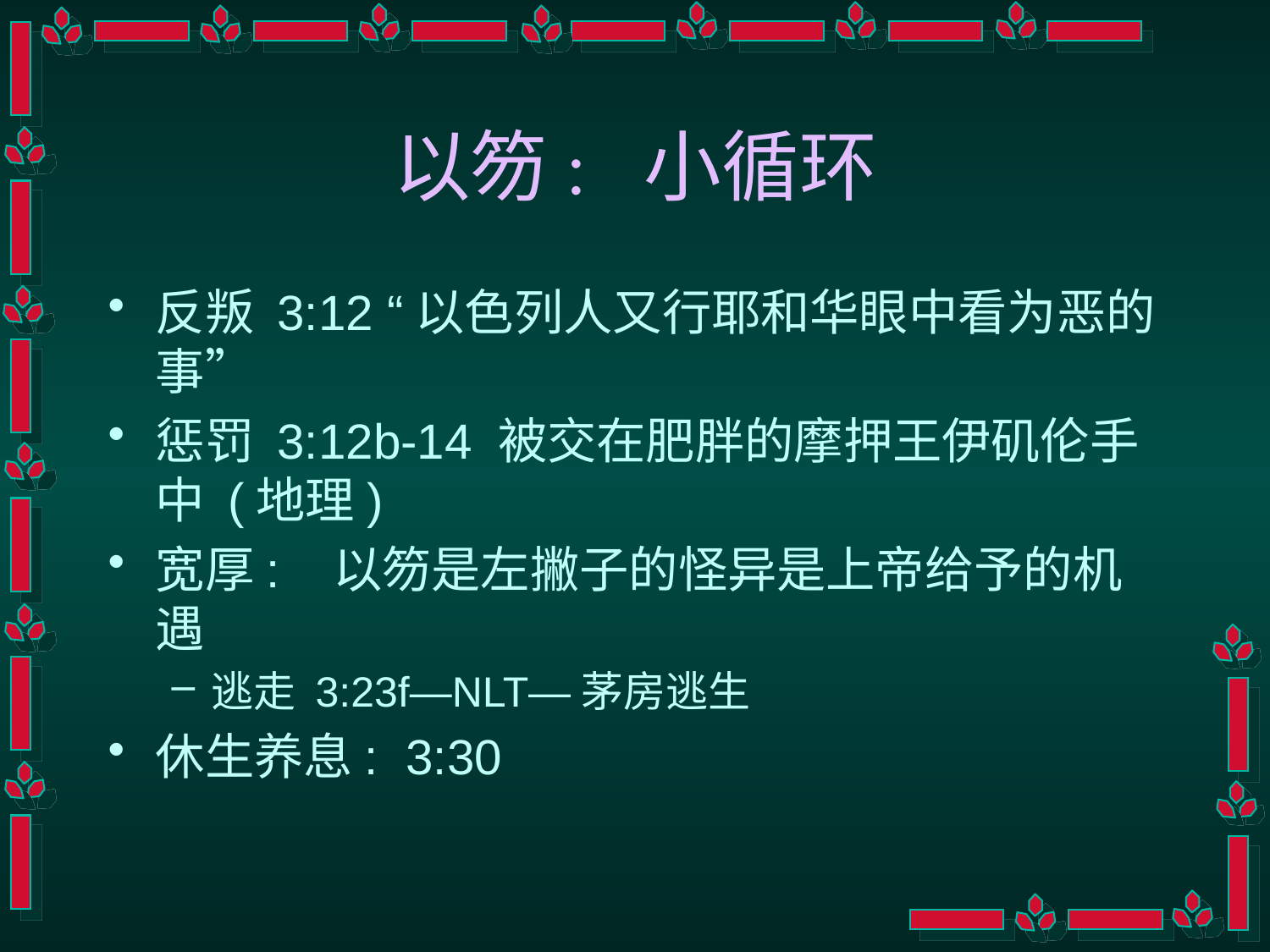

# 以笏:  小循环
反叛 3:12 “以色列人又行耶和华眼中看为恶的事”
惩罚 3:12b-14 被交在肥胖的摩押王伊矶伦手中 (地理)
宽厚:   以笏是左撇子的怪异是上帝给予的机遇
逃走 3:23f—NLT—茅房逃生
休生养息:  3:30